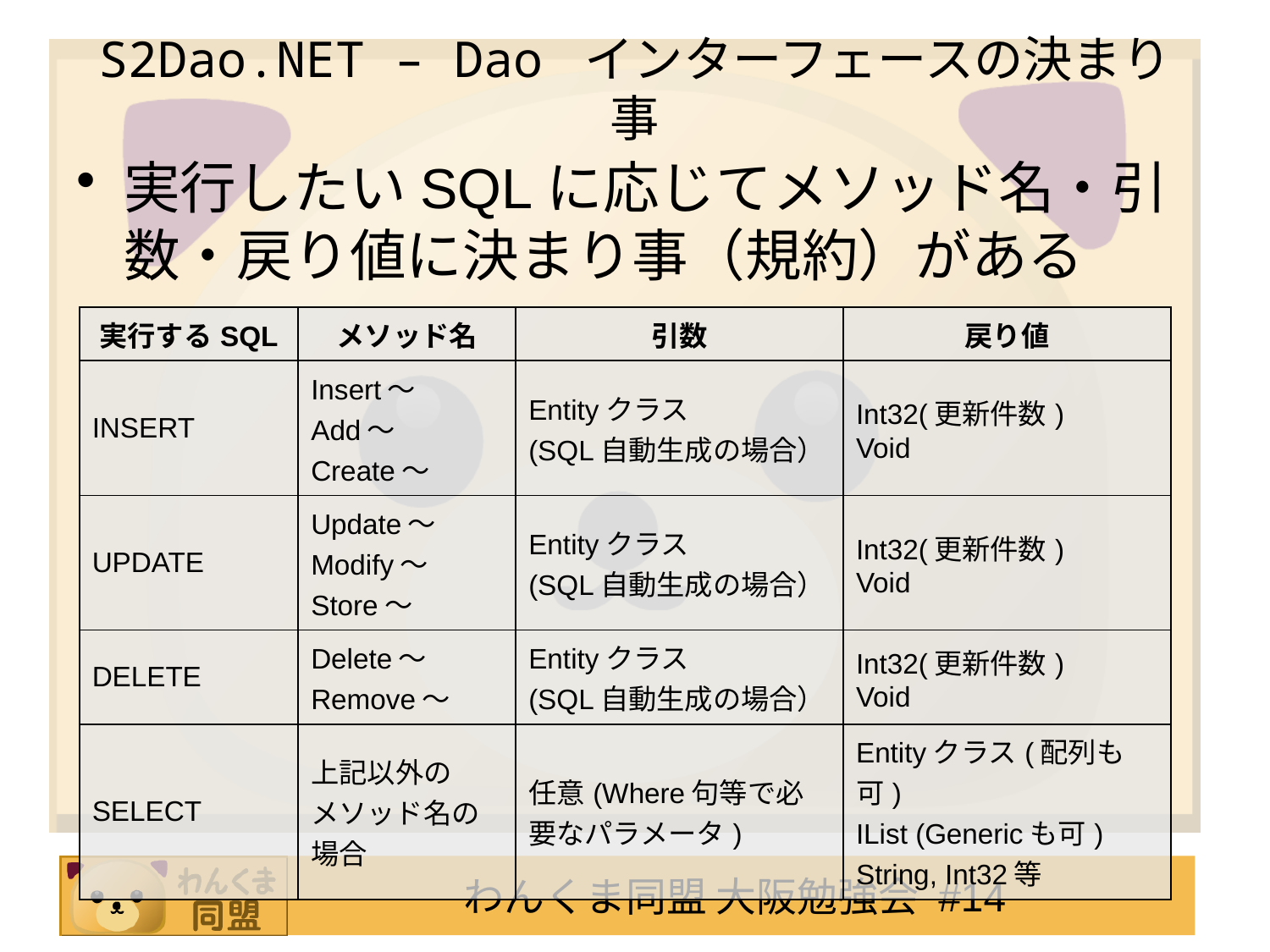

# S2Dao.NET – Dao インターフェースの決まり事
実行したいSQLに応じてメソッド名・引数・戻り値に決まり事（規約）がある
| 実行するSQL | メソッド名 | 引数 | 戻り値 |
| --- | --- | --- | --- |
| INSERT | Insert～ Add～ Create～ | Entityクラス (SQL自動生成の場合） | Int32(更新件数) Void |
| UPDATE | Update～ Modify～ Store～ | Entityクラス (SQL自動生成の場合） | Int32(更新件数) Void |
| DELETE | Delete～ Remove～ | Entityクラス (SQL自動生成の場合） | Int32(更新件数) Void |
| SELECT | 上記以外の メソッド名の 場合 | 任意(Where句等で必要なパラメータ) | Entityクラス(配列も可) IList (Genericも可) String, Int32等 |